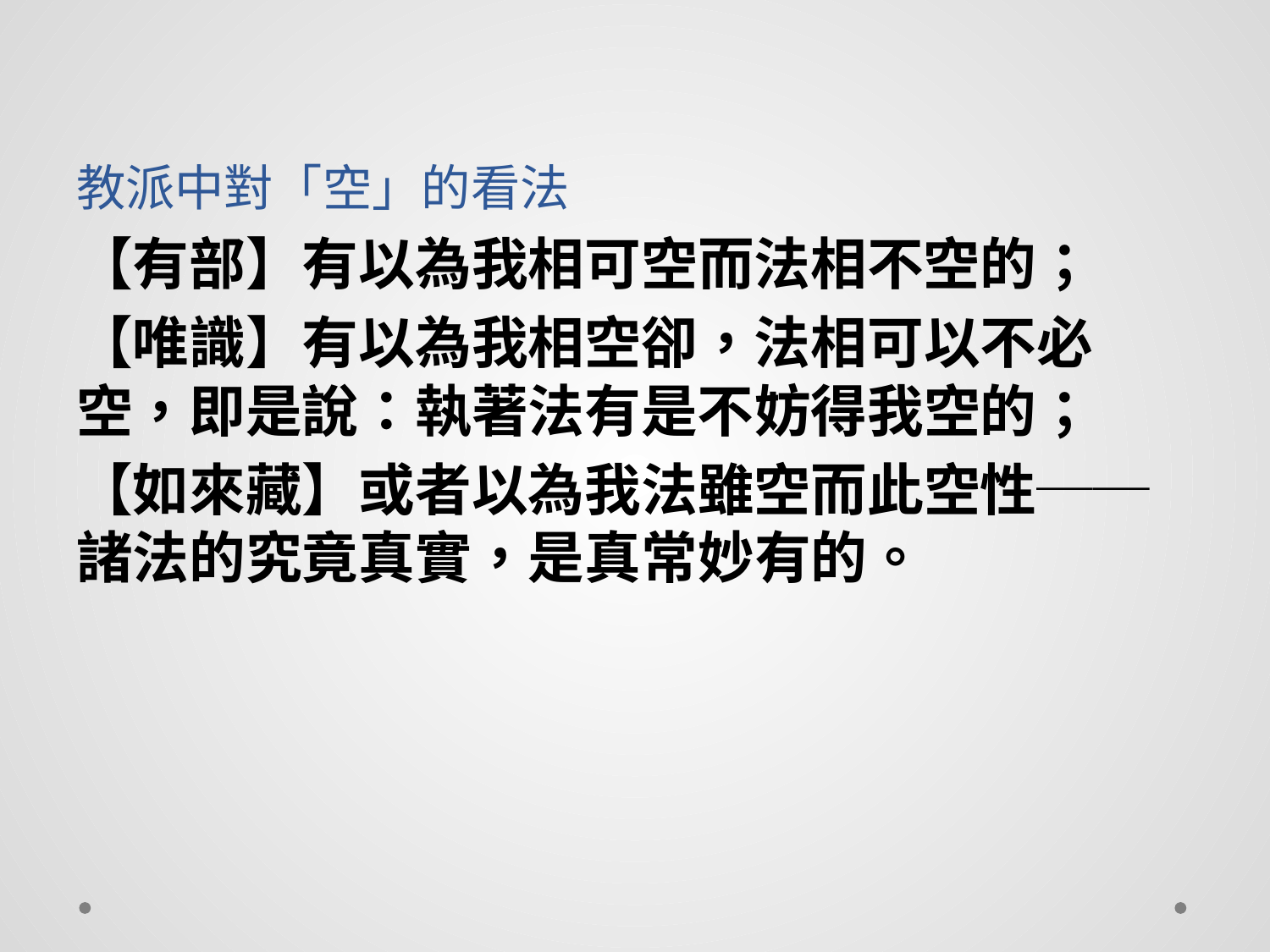

# 教派中對「空」的看法
【有部】有以為我相可空而法相不空的；
【唯識】有以為我相空卻，法相可以不必空，即是說：執著法有是不妨得我空的；
【如來藏】或者以為我法雖空而此空性──諸法的究竟真實，是真常妙有的。